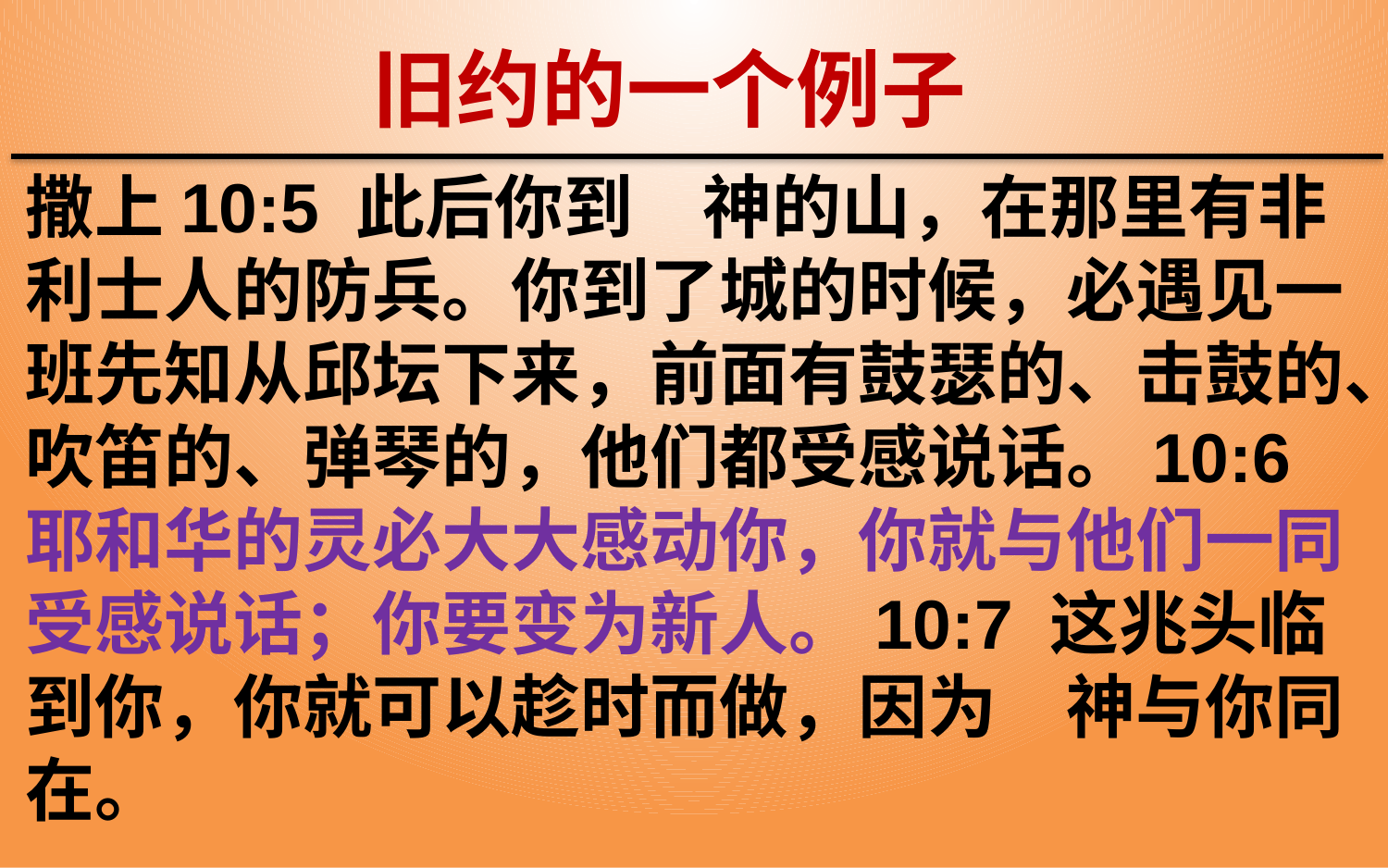

旧约的一个例子
撒上10:5 此后你到　神的山，在那里有非利士人的防兵。你到了城的时候，必遇见一班先知从邱坛下来，前面有鼓瑟的、击鼓的、吹笛的、弹琴的，他们都受感说话。10:6 耶和华的灵必大大感动你，你就与他们一同受感说话；你要变为新人。10:7 这兆头临到你，你就可以趁时而做，因为　神与你同在。